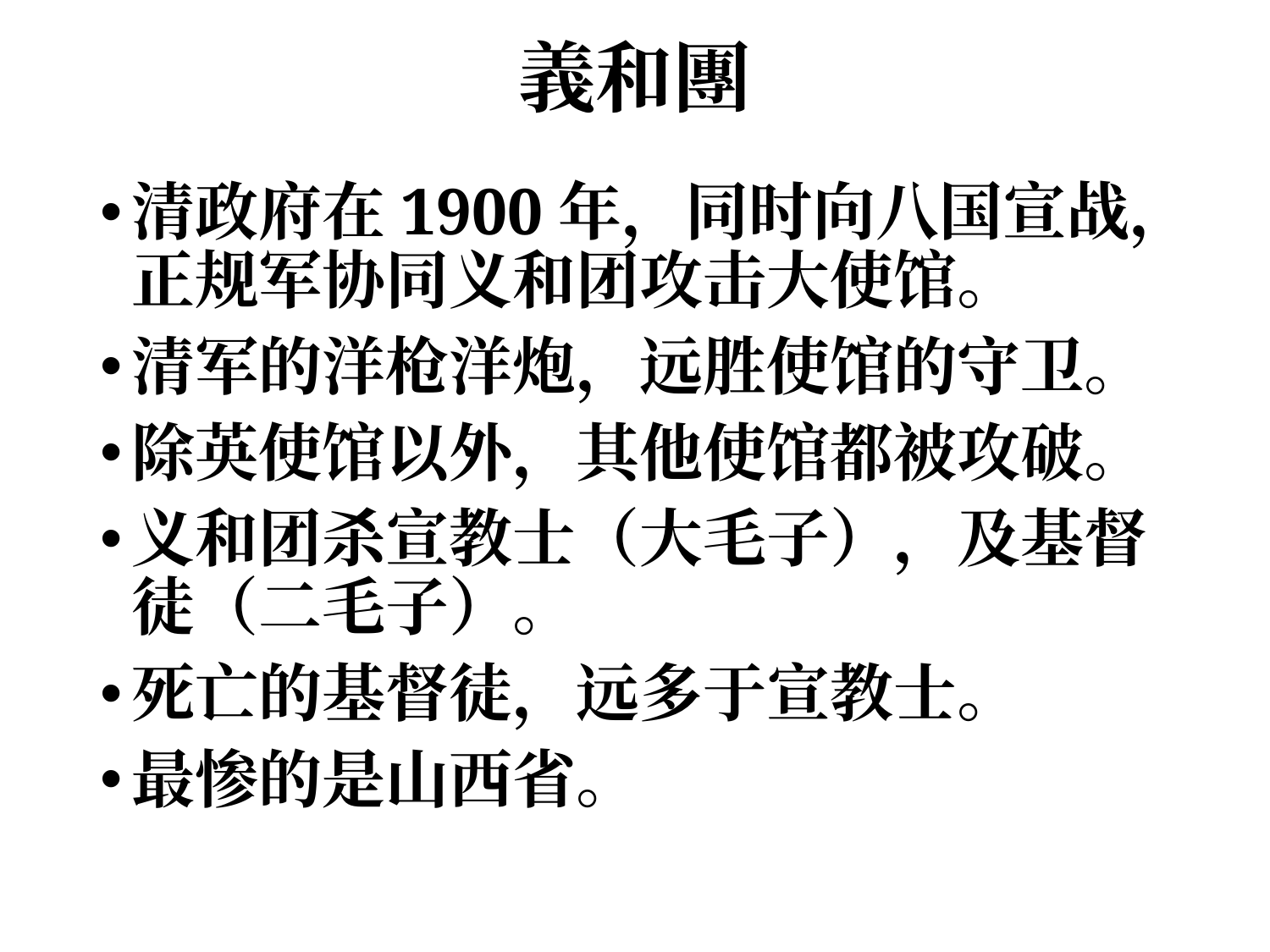

# 義和團
清政府在1900年，同时向八国宣战，正规军协同义和团攻击大使馆。
清军的洋枪洋炮，远胜使馆的守卫。
除英使馆以外，其他使馆都被攻破。
义和团杀宣教士（大毛子），及基督徒（二毛子）。
死亡的基督徒，远多于宣教士。
最惨的是山西省。